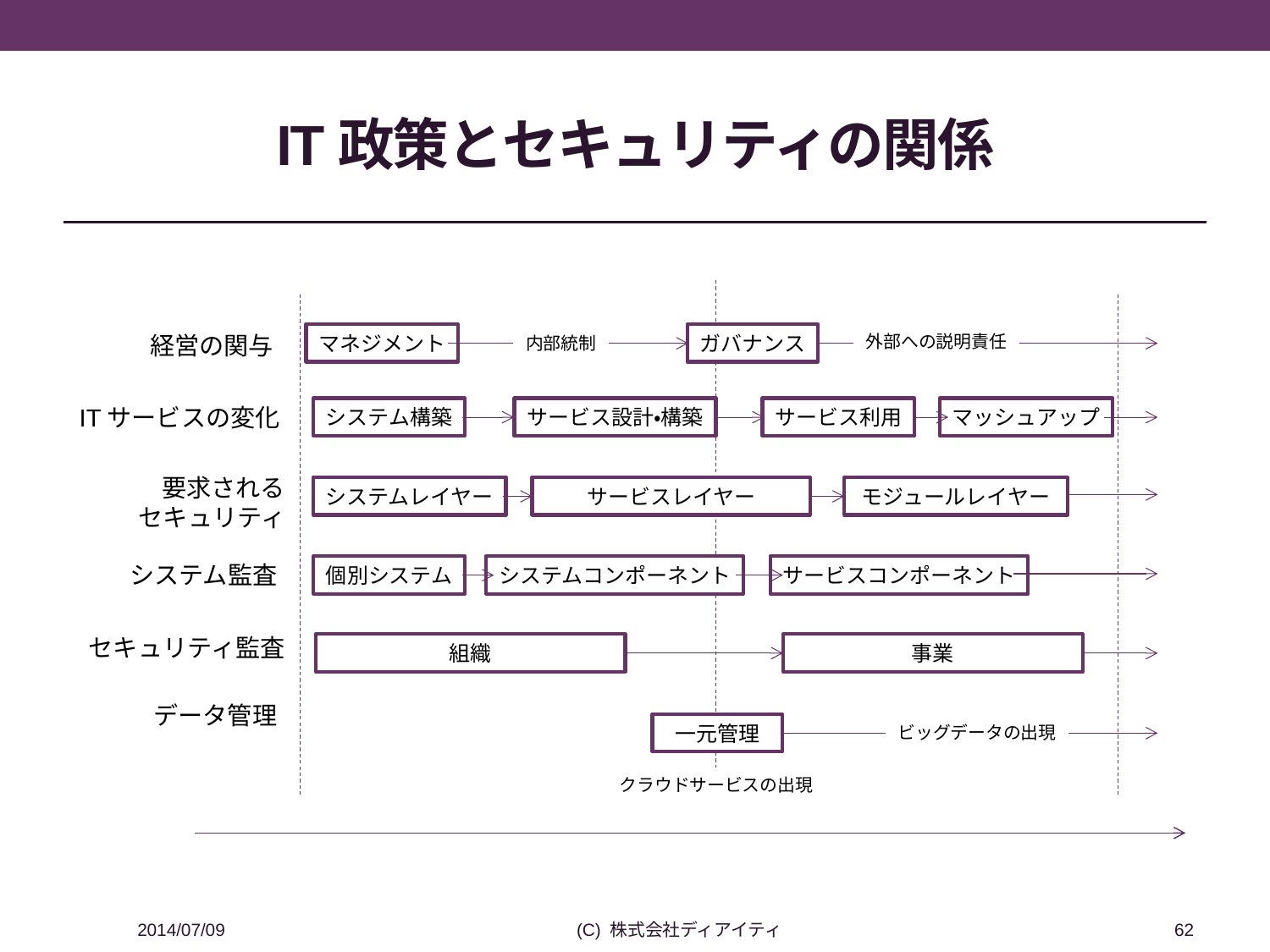

# IT政策とセキュリティの関係
経営の関与
マネジメント
ガバナンス
外部への説明責任
内部統制
ITサービスの変化
システム構築
サービス設計・構築
サービス利用
マッシュアップ
要求される
セキュリティ
システムレイヤー
サービスレイヤー
モジュールレイヤー
システム監査
個別システム
システムコンポーネント
サービスコンポーネント
セキュリティ監査
組織
事業
データ管理
一元管理
ビッグデータの出現
クラウドサービスの出現
2014/07/09
(C) 株式会社ディアイティ
62